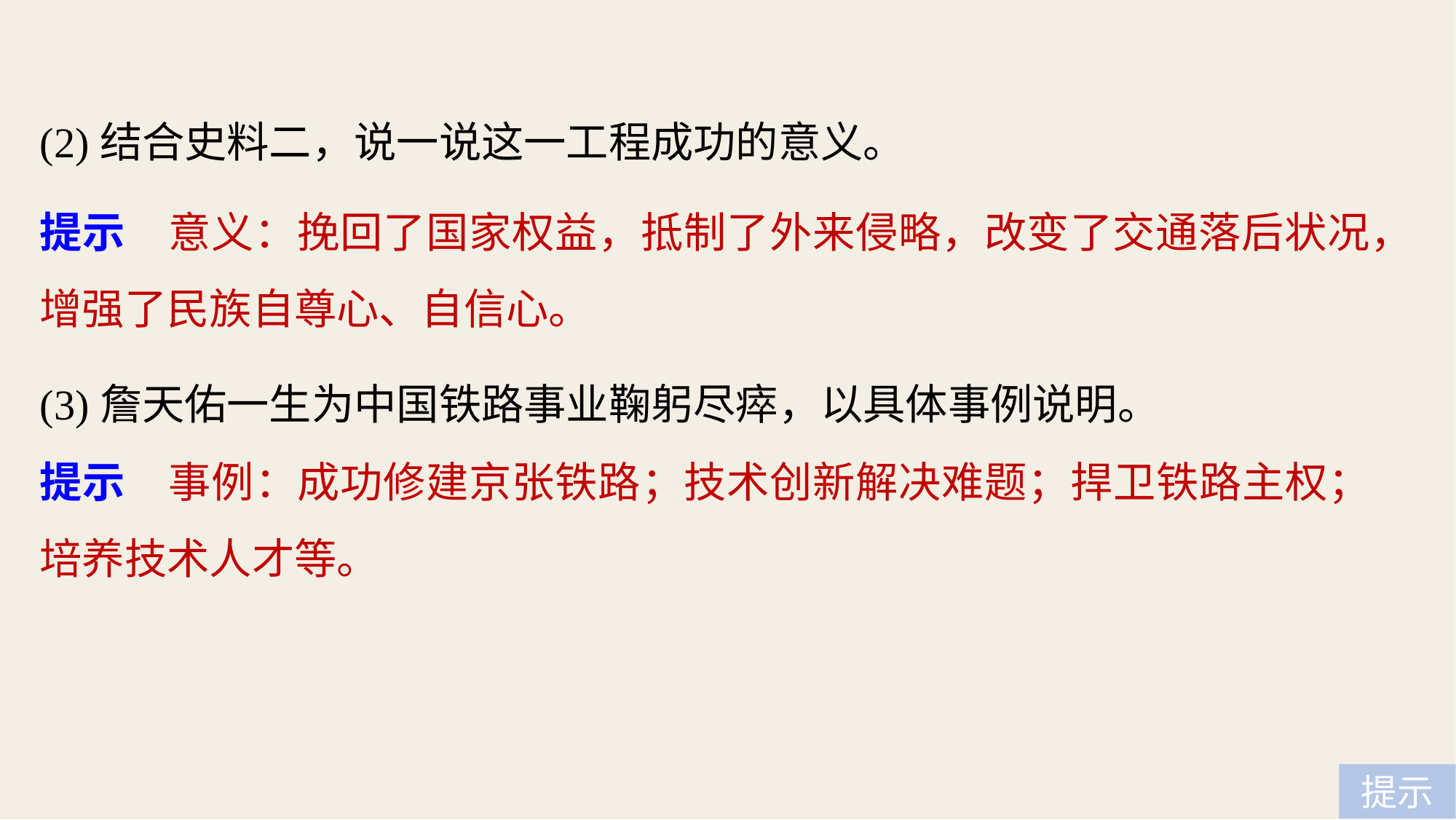

(2)结合史料二，说一说这一工程成功的意义。
提示　意义：挽回了国家权益，抵制了外来侵略，改变了交通落后状况，增强了民族自尊心、自信心。
(3)詹天佑一生为中国铁路事业鞠躬尽瘁，以具体事例说明。
提示　事例：成功修建京张铁路；技术创新解决难题；捍卫铁路主权；培养技术人才等。
提示